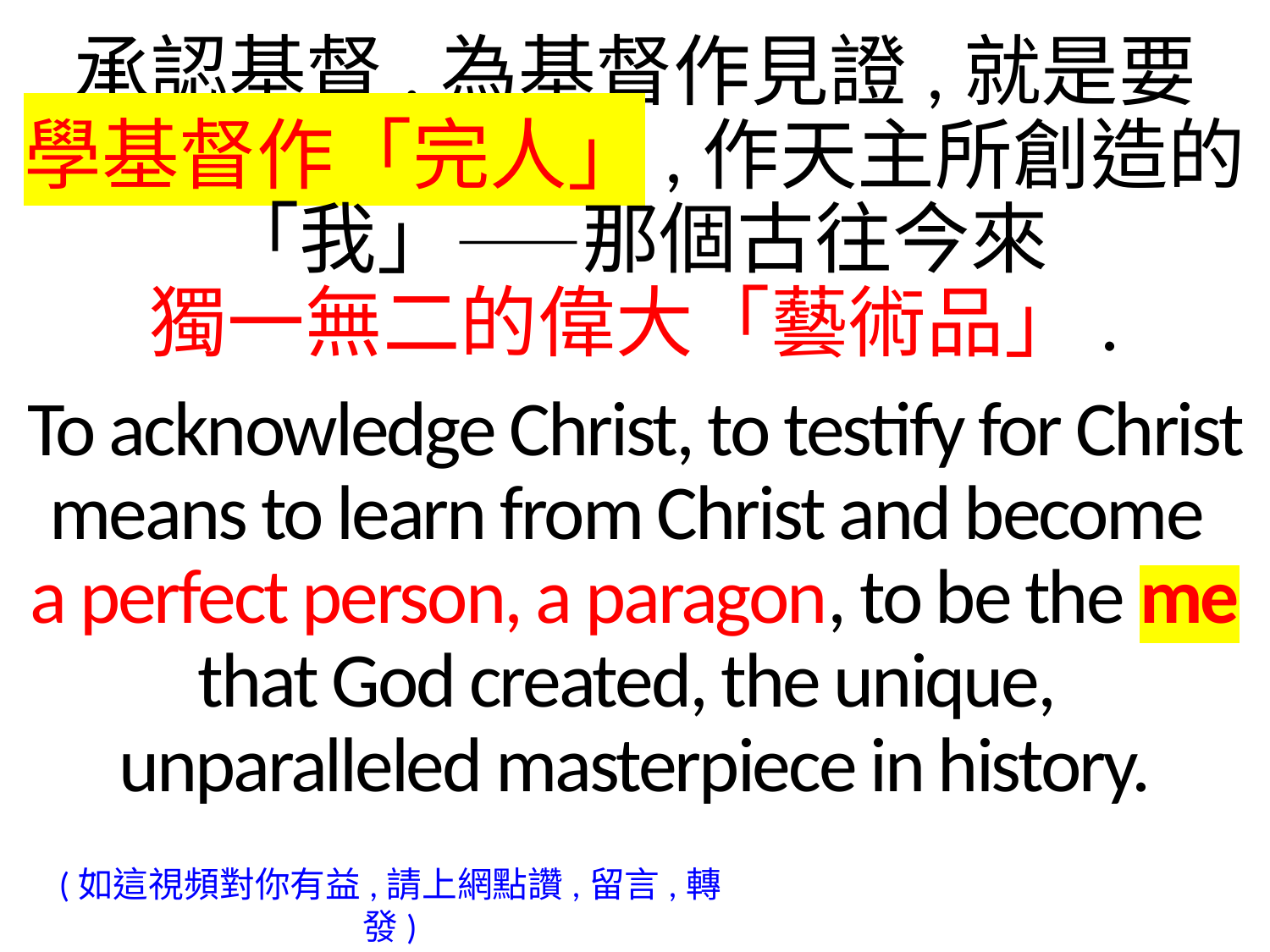

承認基督,為基督作見證,就是要
學基督作「完人」,作天主所創造的「我」——那個古往今來
獨一無二的偉大「藝術品」.
To acknowledge Christ, to testify for Christ means to learn from Christ and become
a perfect person, a paragon, to be the me that God created, the unique,
unparalleled masterpiece in history.
(如這視頻對你有益,請上網點讚,留言,轉發)